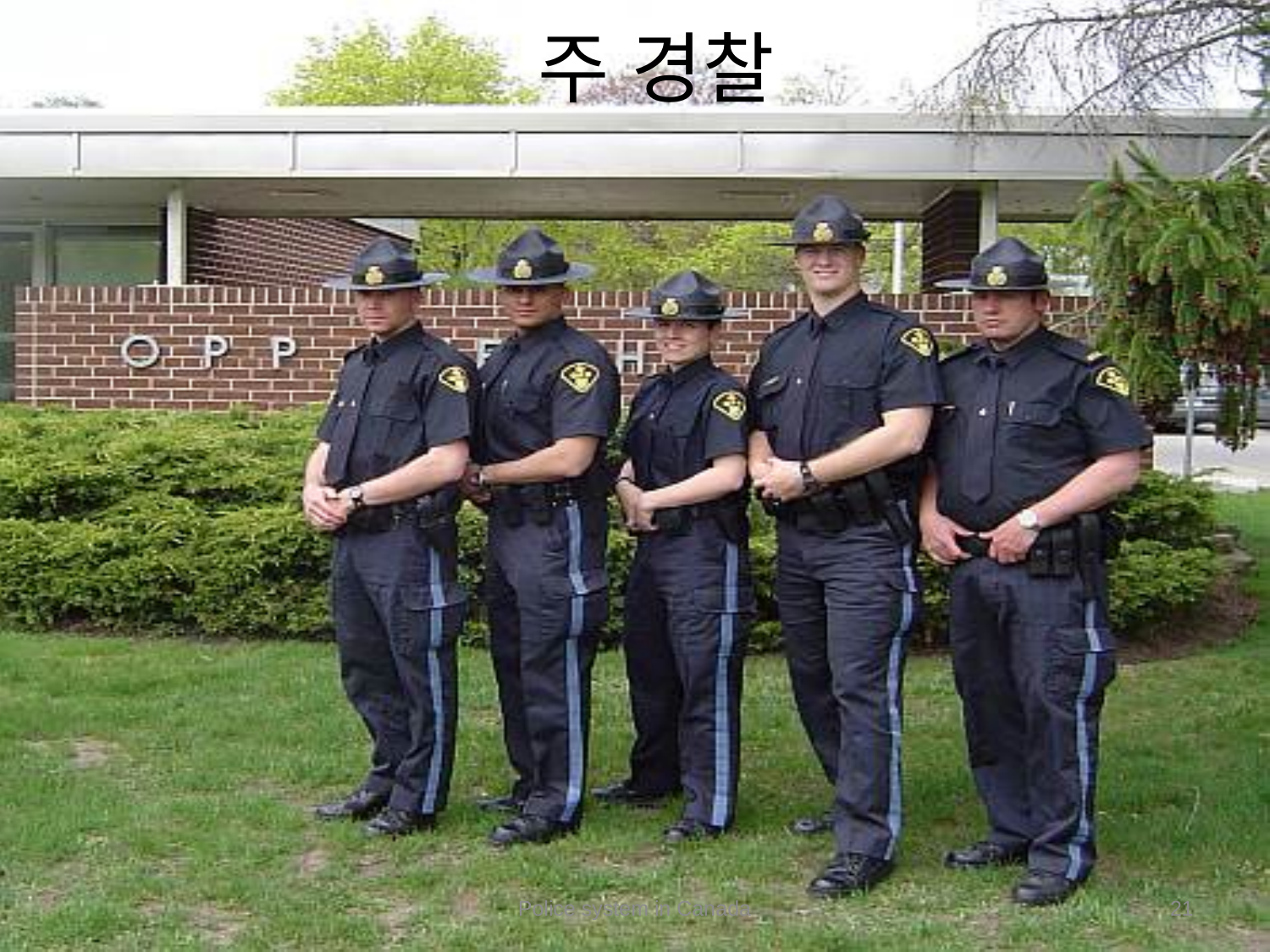

# 주 경찰
Police system in Canada
21